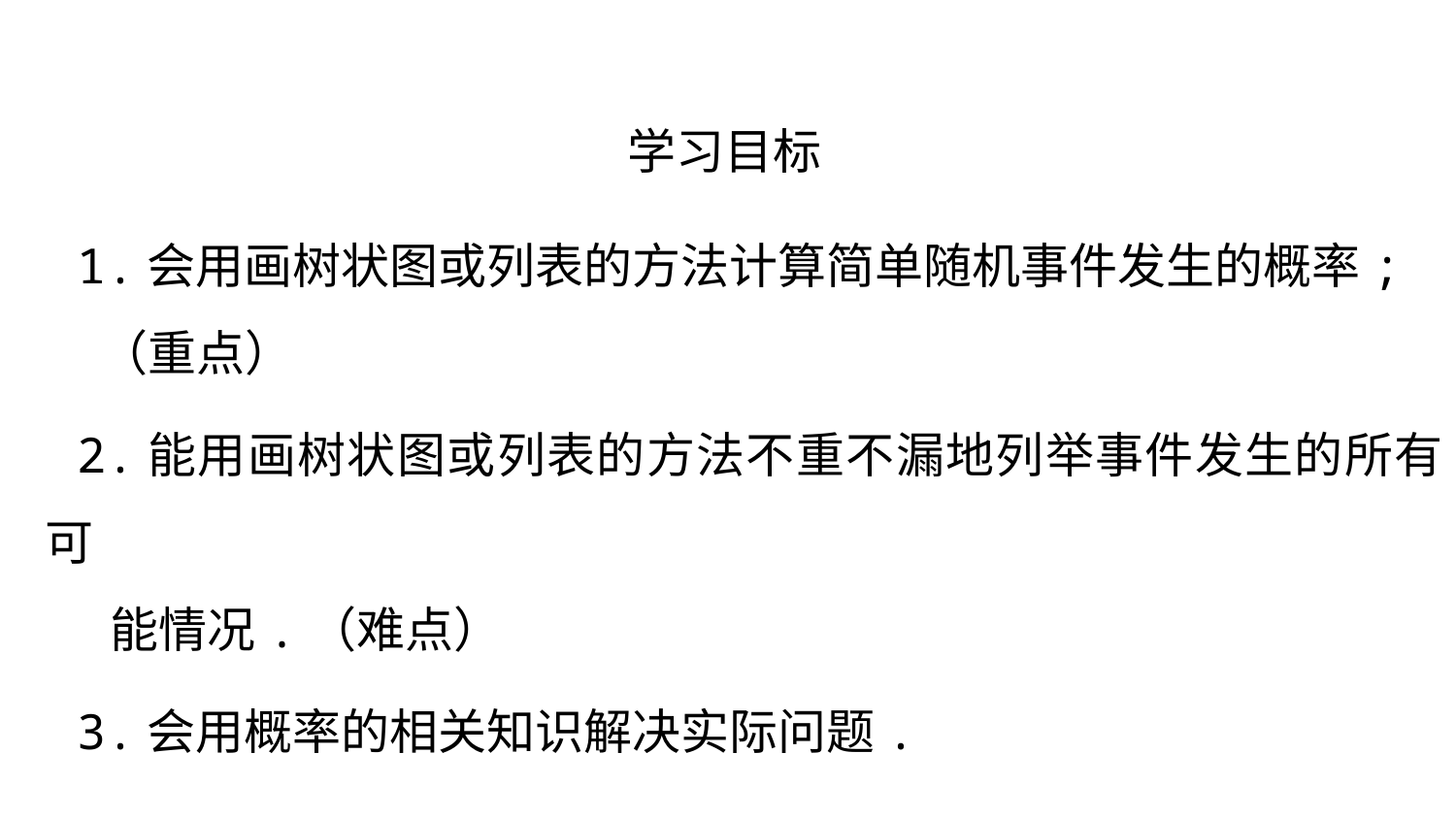

学习目标
1.会用画树状图或列表的方法计算简单随机事件发生的概率;
 （重点）
2.能用画树状图或列表的方法不重不漏地列举事件发生的所有可
  能情况.（难点）
3.会用概率的相关知识解决实际问题.